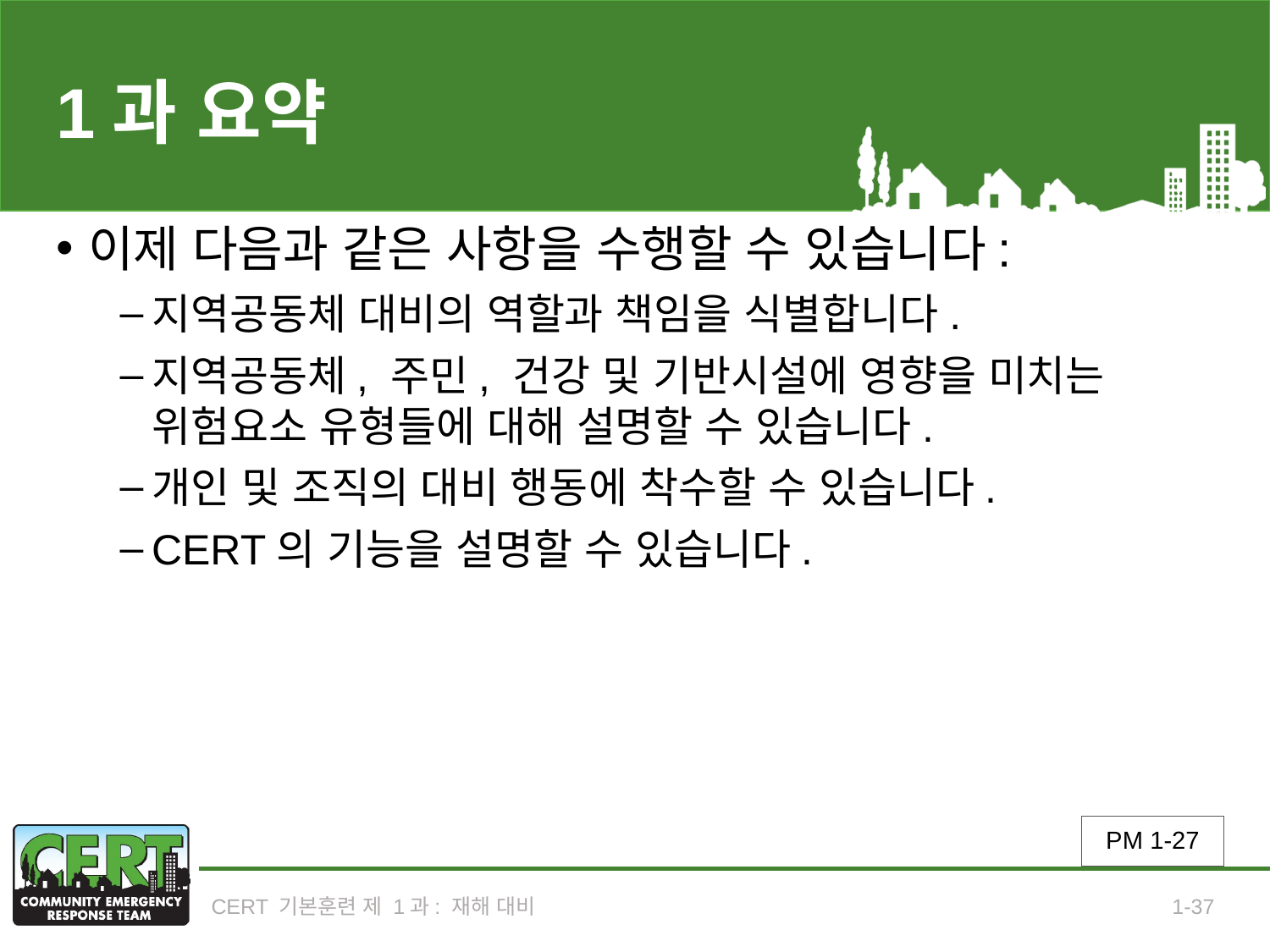

# 1과 요약
이제 다음과 같은 사항을 수행할 수 있습니다:
지역공동체 대비의 역할과 책임을 식별합니다.
지역공동체, 주민, 건강 및 기반시설에 영향을 미치는 위험요소 유형들에 대해 설명할 수 있습니다.
개인 및 조직의 대비 행동에 착수할 수 있습니다.
CERT의 기능을 설명할 수 있습니다.
PM 1-27
CERT 기본훈련 제 1과: 재해 대비
1-37